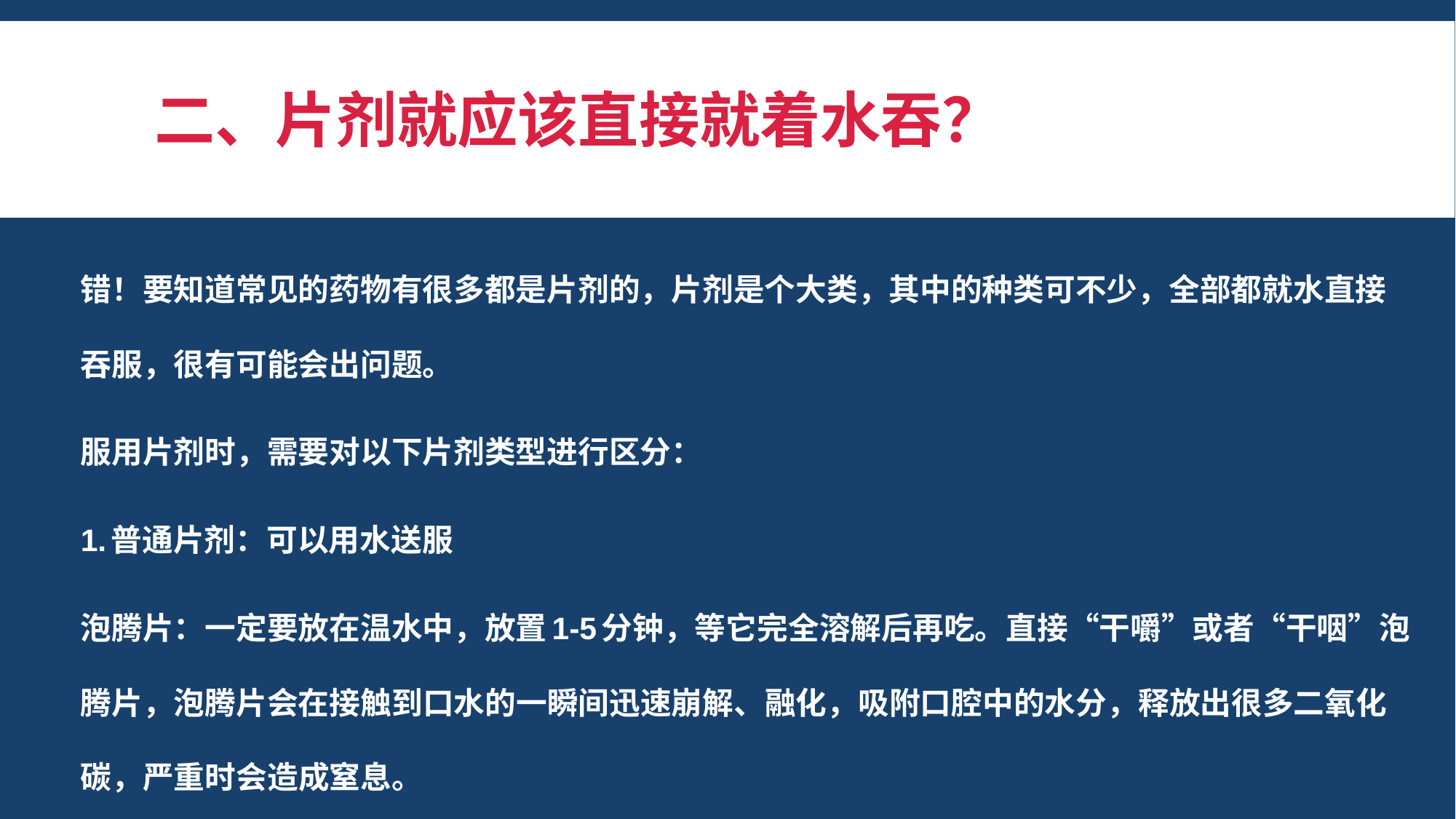

# 二、片剂就应该直接就着水吞？
错！要知道常见的药物有很多都是片剂的，片剂是个大类，其中的种类可不少，全部都就水直接吞服，很有可能会出问题。
服用片剂时，需要对以下片剂类型进行区分：
1.普通片剂：可以用水送服
泡腾片：一定要放在温水中，放置1-5分钟，等它完全溶解后再吃。直接“干嚼”或者“干咽”泡腾片，泡腾片会在接触到口水的一瞬间迅速崩解、融化，吸附口腔中的水分，释放出很多二氧化碳，严重时会造成窒息。